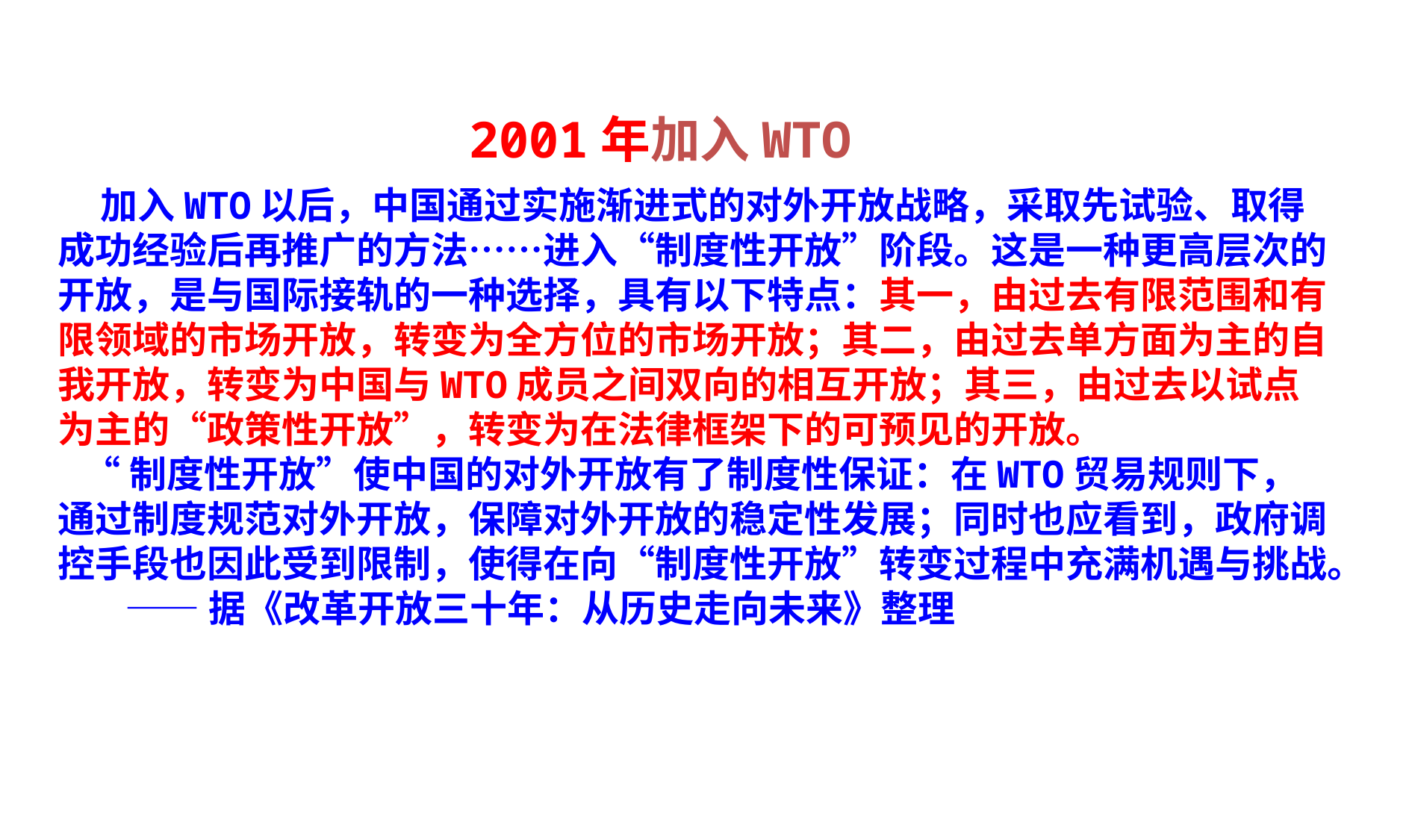

2001年加入WTO
    加入WTO以后，中国通过实施渐进式的对外开放战略，采取先试验、取得成功经验后再推广的方法……进入“制度性开放”阶段。这是一种更高层次的开放，是与国际接轨的一种选择，具有以下特点：其一，由过去有限范围和有限领域的市场开放，转变为全方位的市场开放；其二，由过去单方面为主的自我开放，转变为中国与WTO成员之间双向的相互开放；其三，由过去以试点为主的“政策性开放”，转变为在法律框架下的可预见的开放。
   “制度性开放”使中国的对外开放有了制度性保证：在WTO贸易规则下，通过制度规范对外开放，保障对外开放的稳定性发展；同时也应看到，政府调控手段也因此受到限制，使得在向“制度性开放”转变过程中充满机遇与挑战。
        ——据《改革开放三十年：从历史走向未来》整理